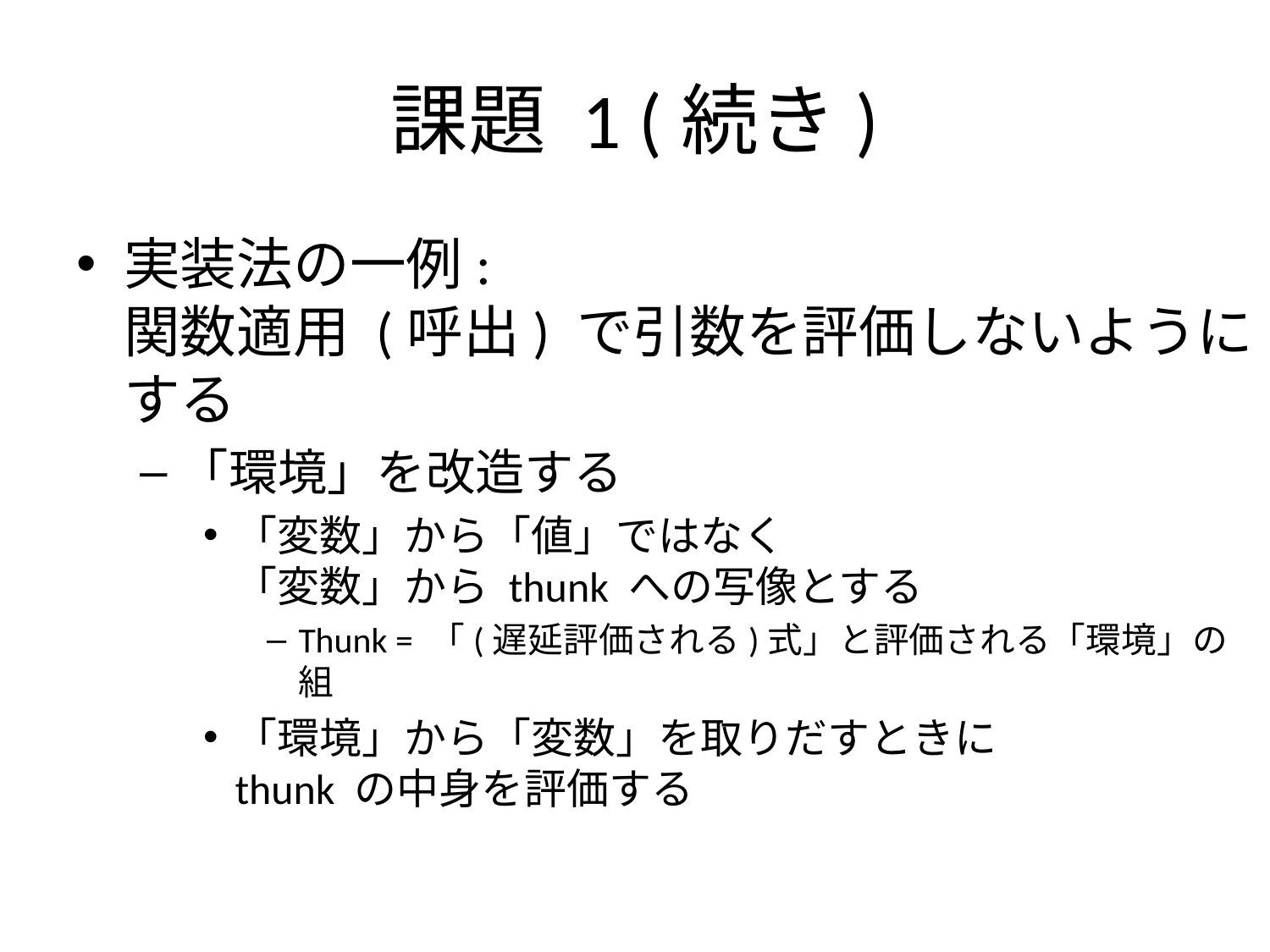

# 課題 1 (続き)
実装法の一例:
関数適用 (呼出) で引数を評価しないようにする
「環境」を改造する
「変数」から「値」ではなく
「変数」から thunk への写像とする
Thunk = 「(遅延評価される)式」と評価される「環境」の組
「環境」から「変数」を取りだすときに
thunk の中身を評価する